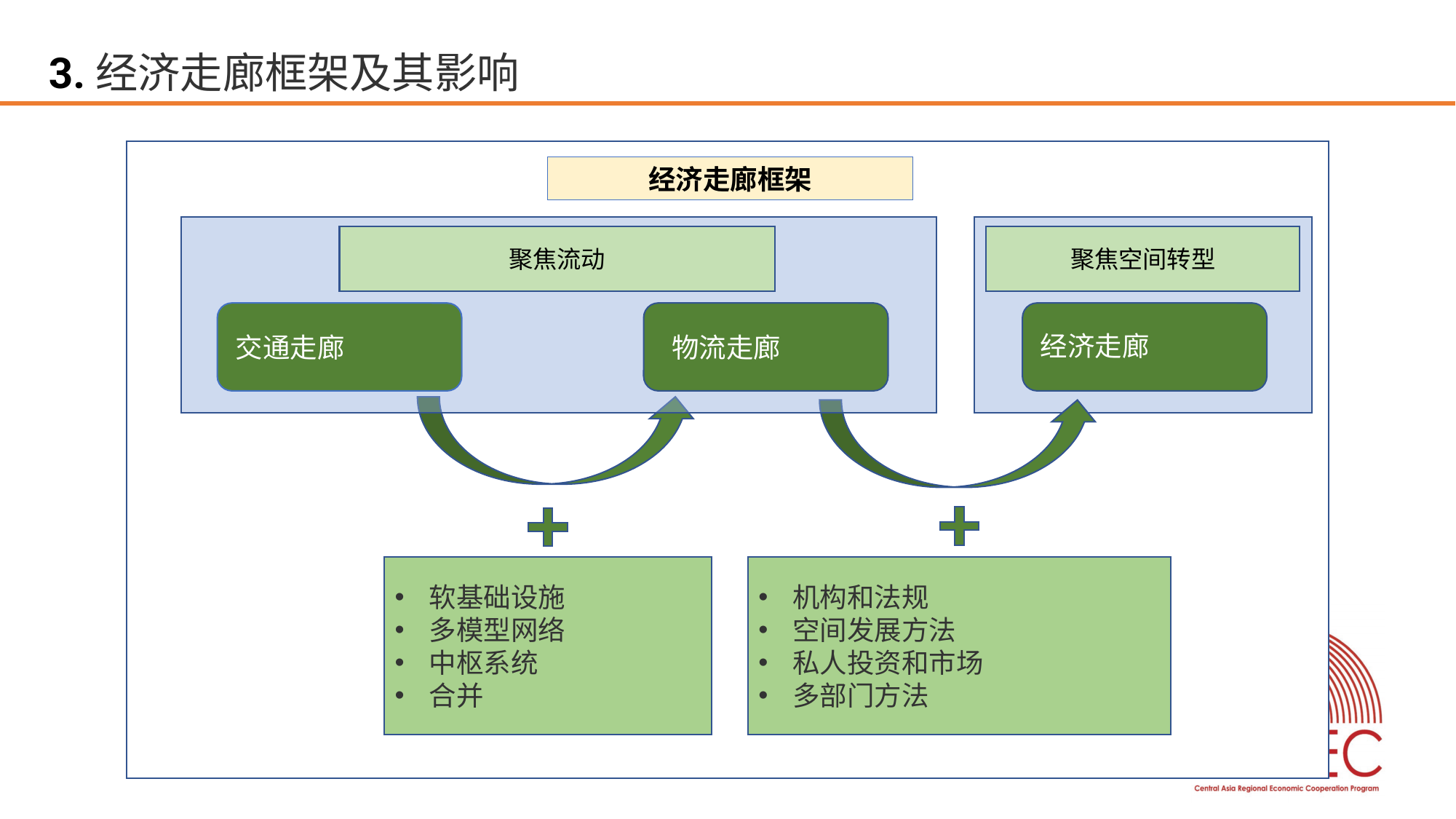

3.经济走廊框架及其影响

经济走廊框架

聚焦流动

交通走廊

物流走廊

聚焦空间转型

经济走廊

软基础设施
多模型网络
中枢系统
合并
机构和法规
空间发展方法
私人投资和市场
多部门方法